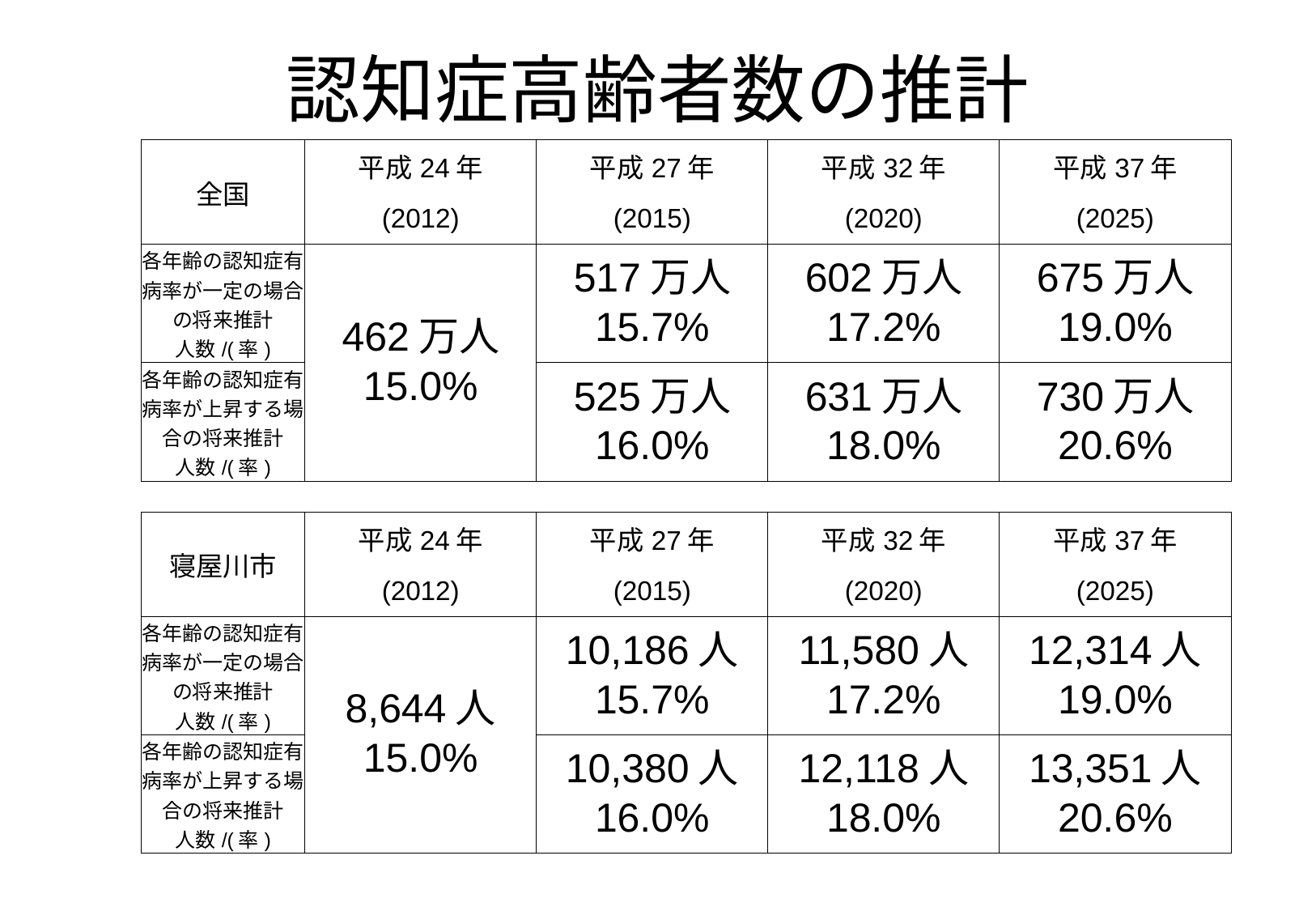

認知症高齢者数の推計
| 全国 | 平成24年 | 平成27年 | 平成32年 | 平成37年 |
| --- | --- | --- | --- | --- |
|  | (2012) | (2015) | (2020) | (2025) |
| 各年齢の認知症有病率が一定の場合の将来推計 人数/(率) | 462万人 | 517万人 | 602万人 | 675万人 |
|  |  | 15.7% | 17.2% | 19.0% |
| 各年齢の認知症有病率が上昇する場合の将来推計 人数/(率) | 15.0% | 525万人 | 631万人 | 730万人 |
|  |  | 16.0% | 18.0% | 20.6% |
|  |  |  |  |  |
| 寝屋川市 | 平成24年 | 平成27年 | 平成32年 | 平成37年 |
|  | (2012) | (2015) | (2020) | (2025) |
| 各年齢の認知症有病率が一定の場合の将来推計 人数/(率) | 8,644人 | 10,186人 | 11,580人 | 12,314人 |
|  |  | 15.7% | 17.2% | 19.0% |
| 各年齢の認知症有病率が上昇する場合の将来推計 人数/(率) | 15.0% | 10,380人 | 12,118人 | 13,351人 |
|  |  | 16.0% | 18.0% | 20.6% |